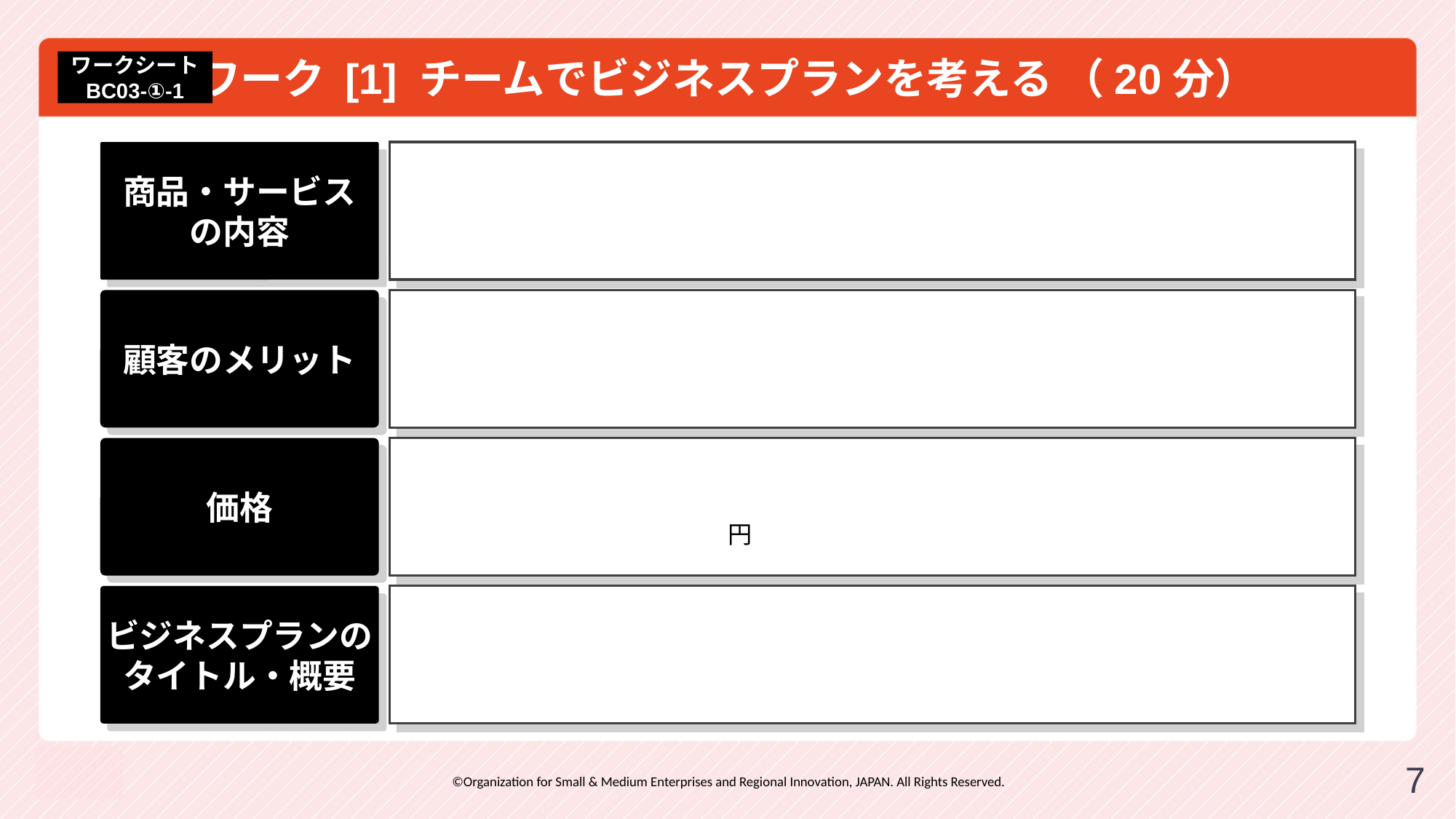

# ワーク [1] チームでビジネスプランを考える （20分）
ワークシート
BC03-①-1
商品・サービス
の内容

顧客のメリット

価格
　　　　　　　　　　　　　　　　　　　　　　　　　　　　　　　　　　円
ビジネスプランの
タイトル・概要